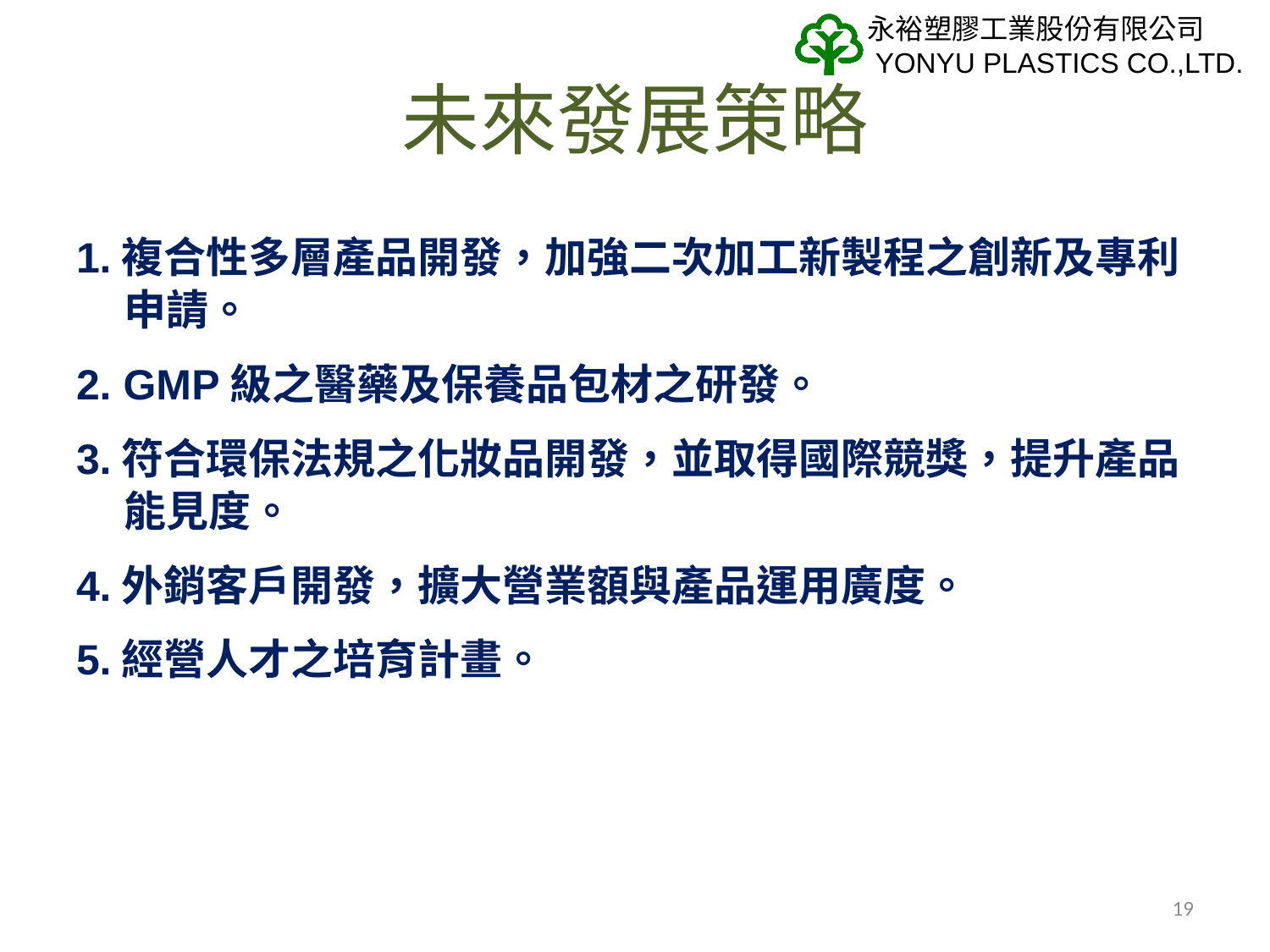

# 未來發展策略
1.複合性多層產品開發，加強二次加工新製程之創新及專利申請。
2. GMP級之醫藥及保養品包材之研發。
3.符合環保法規之化妝品開發，並取得國際競獎，提升產品能見度。
4.外銷客戶開發，擴大營業額與產品運用廣度。
5.經營人才之培育計畫。

19